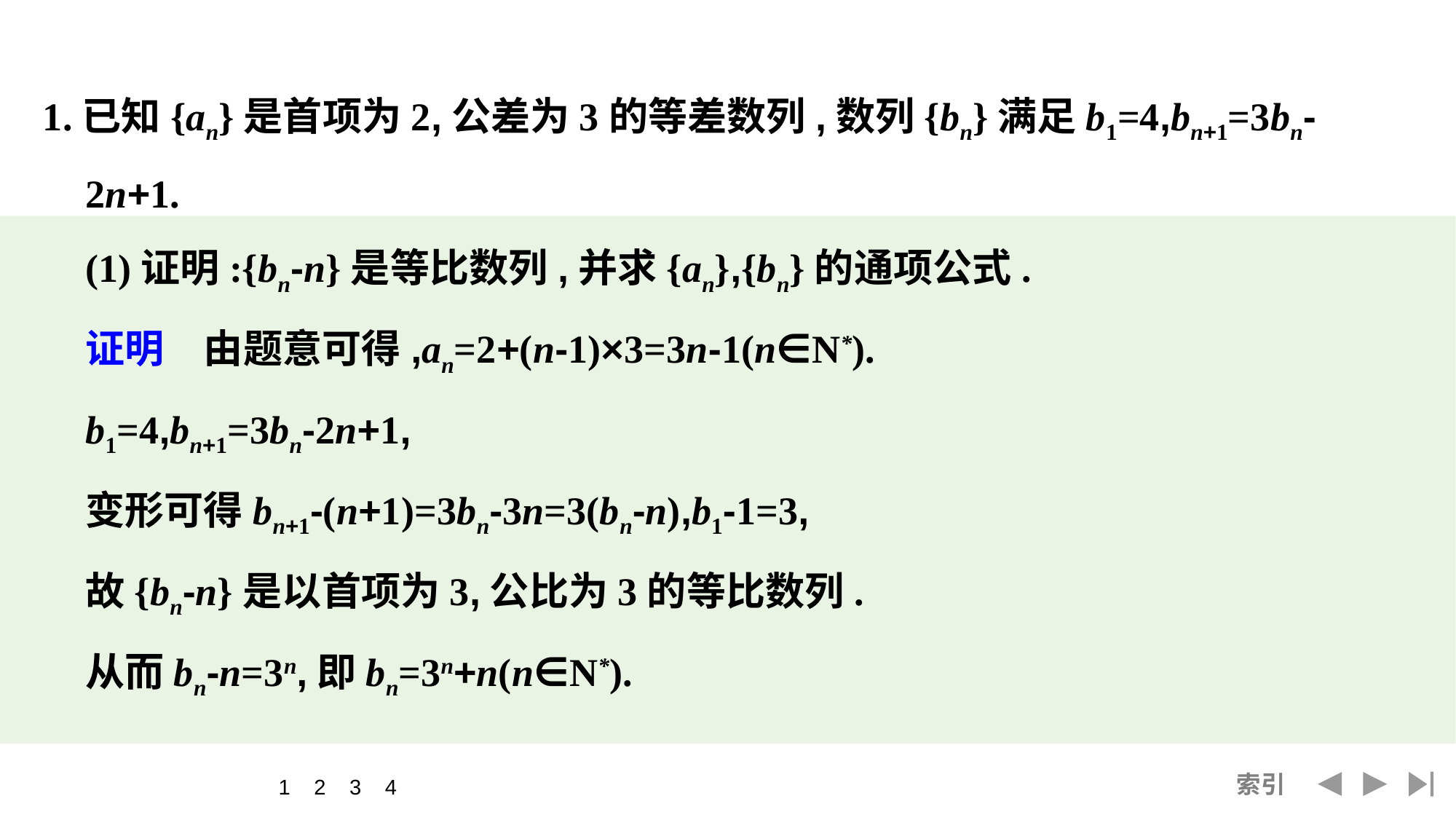

1.已知{an}是首项为2,公差为3的等差数列,数列{bn}满足b1=4,bn+1=3bn-2n+1.
	(1)证明:{bn-n}是等比数列,并求{an},{bn}的通项公式.
	证明　由题意可得,an=2+(n-1)×3=3n-1(n∈N*).
	b1=4,bn+1=3bn-2n+1,
	变形可得bn+1-(n+1)=3bn-3n=3(bn-n),b1-1=3,
	故{bn-n}是以首项为3,公比为3的等比数列.
	从而bn-n=3n,即bn=3n+n(n∈N*).